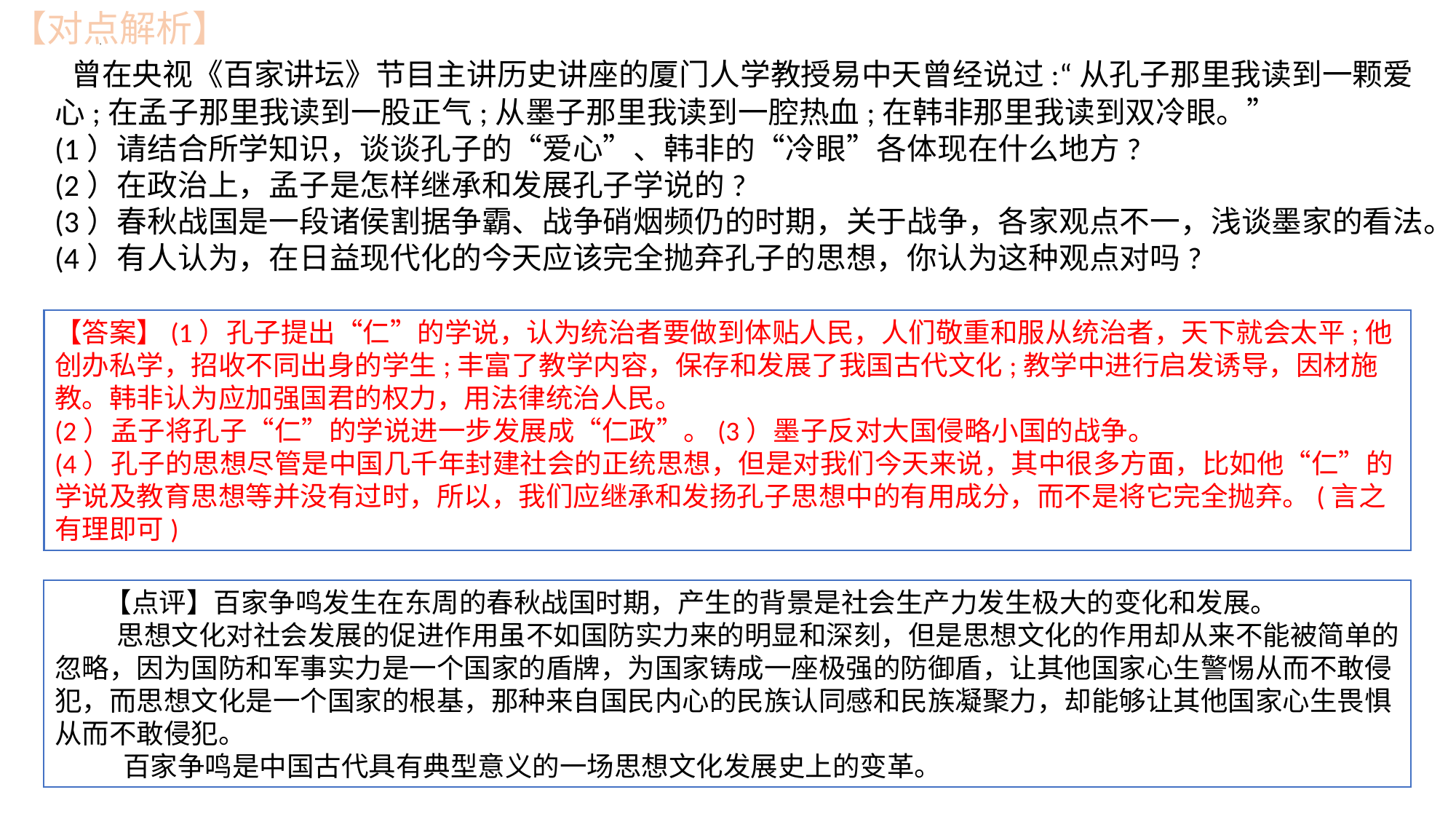

【对点解析】
 曾在央视《百家讲坛》节目主讲历史讲座的厦门人学教授易中天曾经说过:“从孔子那里我读到一颗爱心;在孟子那里我读到一股正气;从墨子那里我读到一腔热血;在韩非那里我读到双冷眼。”
(1）请结合所学知识，谈谈孔子的“爱心”、韩非的“冷眼”各体现在什么地方?
(2）在政治上，孟子是怎样继承和发展孔子学说的?
(3）春秋战国是一段诸侯割据争霸、战争硝烟频仍的时期，关于战争，各家观点不一，浅谈墨家的看法。
(4）有人认为，在日益现代化的今天应该完全抛弃孔子的思想，你认为这种观点对吗?
【答案】(1）孔子提出“仁”的学说，认为统治者要做到体贴人民，人们敬重和服从统治者，天下就会太平;他创办私学，招收不同出身的学生;丰富了教学内容，保存和发展了我国古代文化;教学中进行启发诱导，因材施教。韩非认为应加强国君的权力，用法律统治人民。
(2）孟子将孔子“仁”的学说进一步发展成“仁政”。(3）墨子反对大国侵略小国的战争。
(4）孔子的思想尽管是中国几千年封建社会的正统思想，但是对我们今天来说，其中很多方面，比如他“仁”的学说及教育思想等并没有过时，所以，我们应继承和发扬孔子思想中的有用成分，而不是将它完全抛弃。(言之有理即可)
       【点评】百家争鸣发生在东周的春秋战国时期，产生的背景是社会生产力发生极大的变化和发展。
         思想文化对社会发展的促进作用虽不如国防实力来的明显和深刻，但是思想文化的作用却从来不能被简单的忽略，因为国防和军事实力是一个国家的盾牌，为国家铸成一座极强的防御盾，让其他国家心生警惕从而不敢侵犯，而思想文化是一个国家的根基，那种来自国民内心的民族认同感和民族凝聚力，却能够让其他国家心生畏惧从而不敢侵犯。
          百家争鸣是中国古代具有典型意义的一场思想文化发展史上的变革。